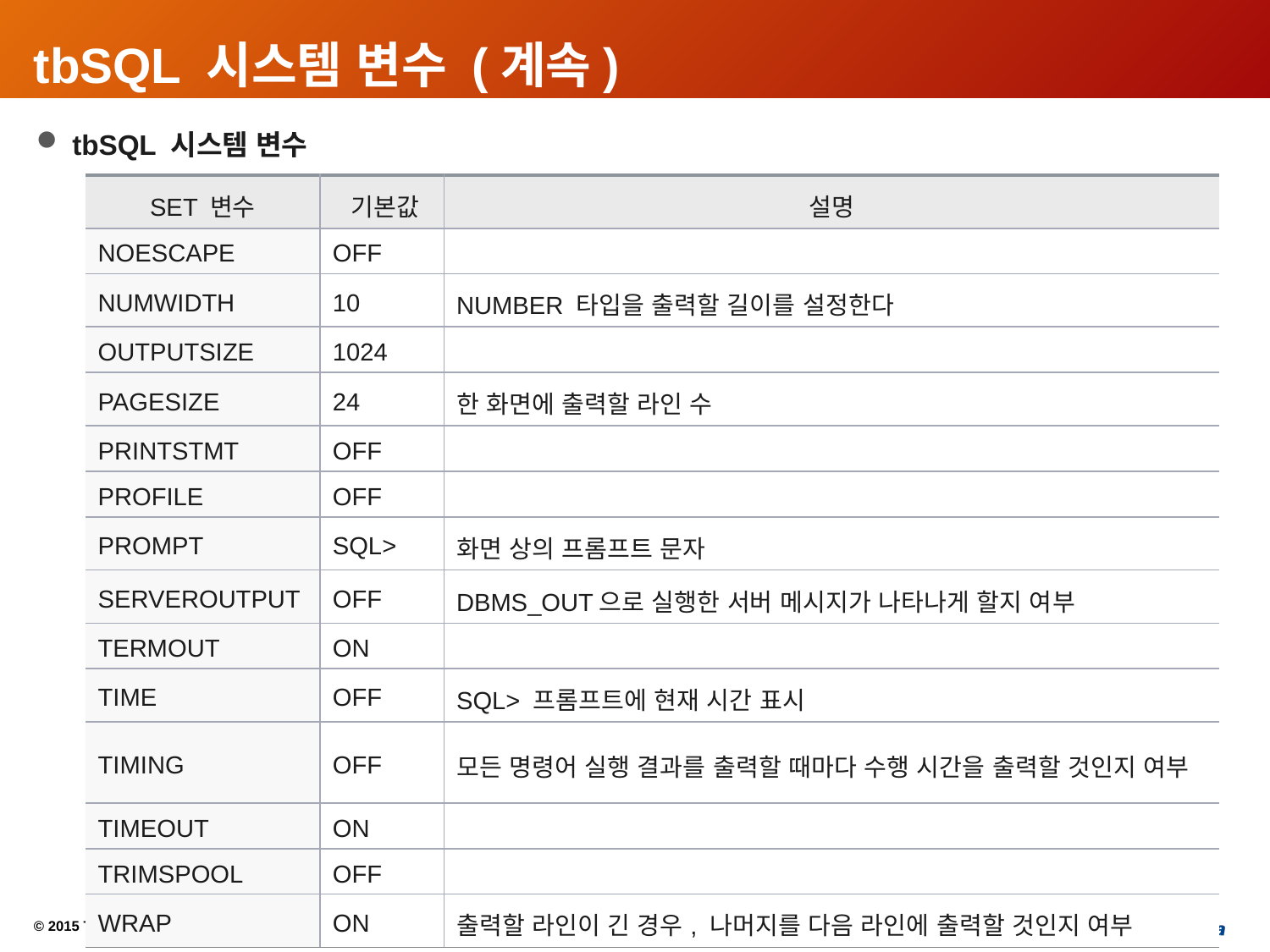

# tbSQL 시스템 변수 (계속)
 tbSQL 시스템 변수

| SET 변수 | 기본값 | 설명 |
| --- | --- | --- |
| NOESCAPE | OFF |  |
| NUMWIDTH | 10 | NUMBER 타입을 출력할 길이를 설정한다 |
| OUTPUTSIZE | 1024 |  |
| PAGESIZE | 24 | 한 화면에 출력할 라인 수 |
| PRINTSTMT | OFF |  |
| PROFILE | OFF |  |
| PROMPT | SQL> | 화면 상의 프롬프트 문자 |
| SERVEROUTPUT | OFF | DBMS\_OUT으로 실행한 서버 메시지가 나타나게 할지 여부 |
| TERMOUT | ON |  |
| TIME | OFF | SQL> 프롬프트에 현재 시간 표시 |
| TIMING | OFF | 모든 명령어 실행 결과를 출력할 때마다 수행 시간을 출력할 것인지 여부 |
| TIMEOUT | ON |  |
| TRIMSPOOL | OFF |  |
| WRAP | ON | 출력할 라인이 긴 경우, 나머지를 다음 라인에 출력할 것인지 여부 |